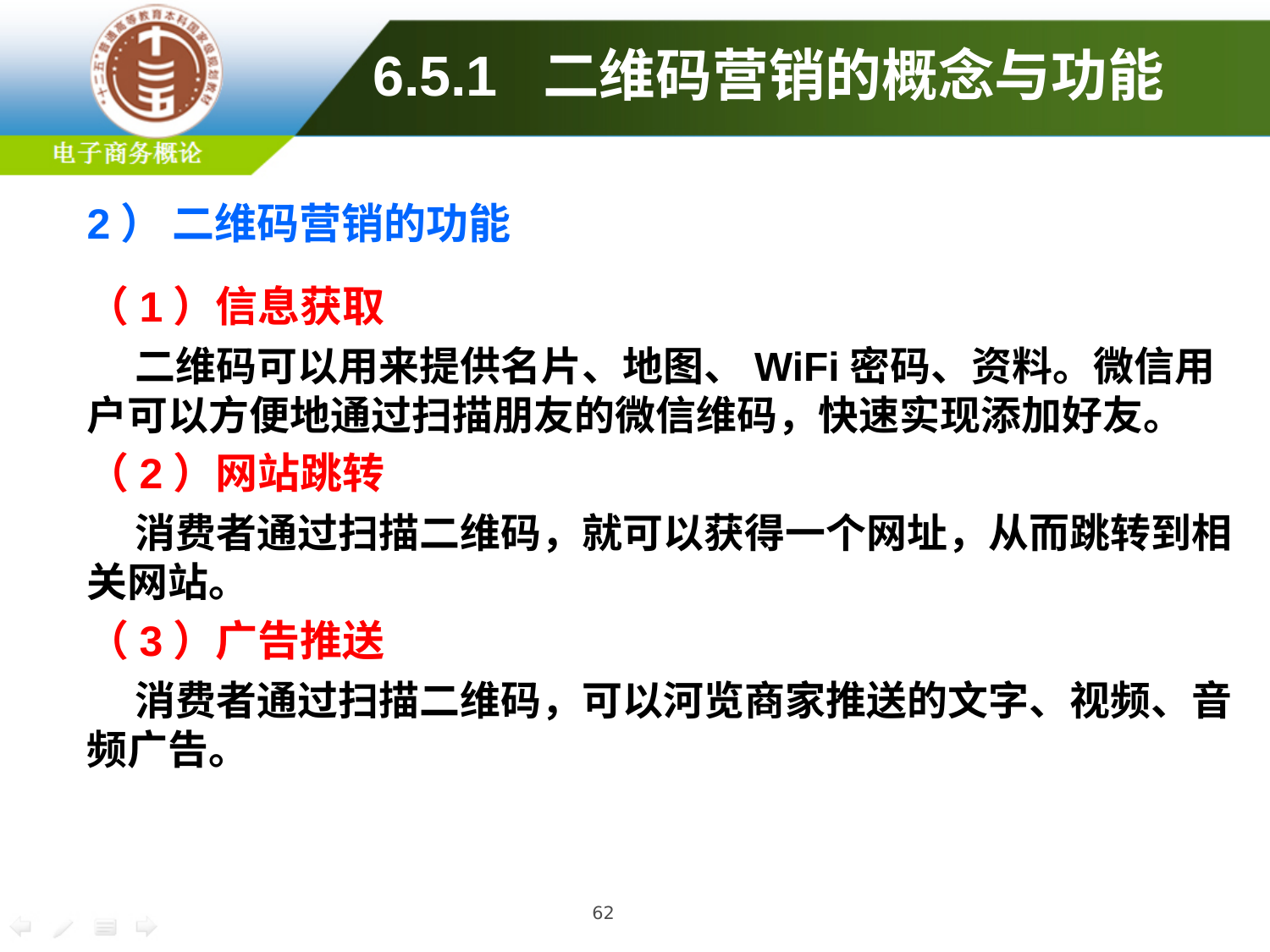

# 6.5.1  二维码营销的概念与功能
2） 二维码营销的功能

（1）信息获取
    二维码可以用来提供名片、地图、WiFi密码、资料。微信用户可以方便地通过扫描朋友的微信维码，快速实现添加好友。
（2）网站跳转
    消费者通过扫描二维码，就可以获得一个网址，从而跳转到相关网站。
（3）广告推送
    消费者通过扫描二维码，可以河览商家推送的文字、视频、音频广告。

62